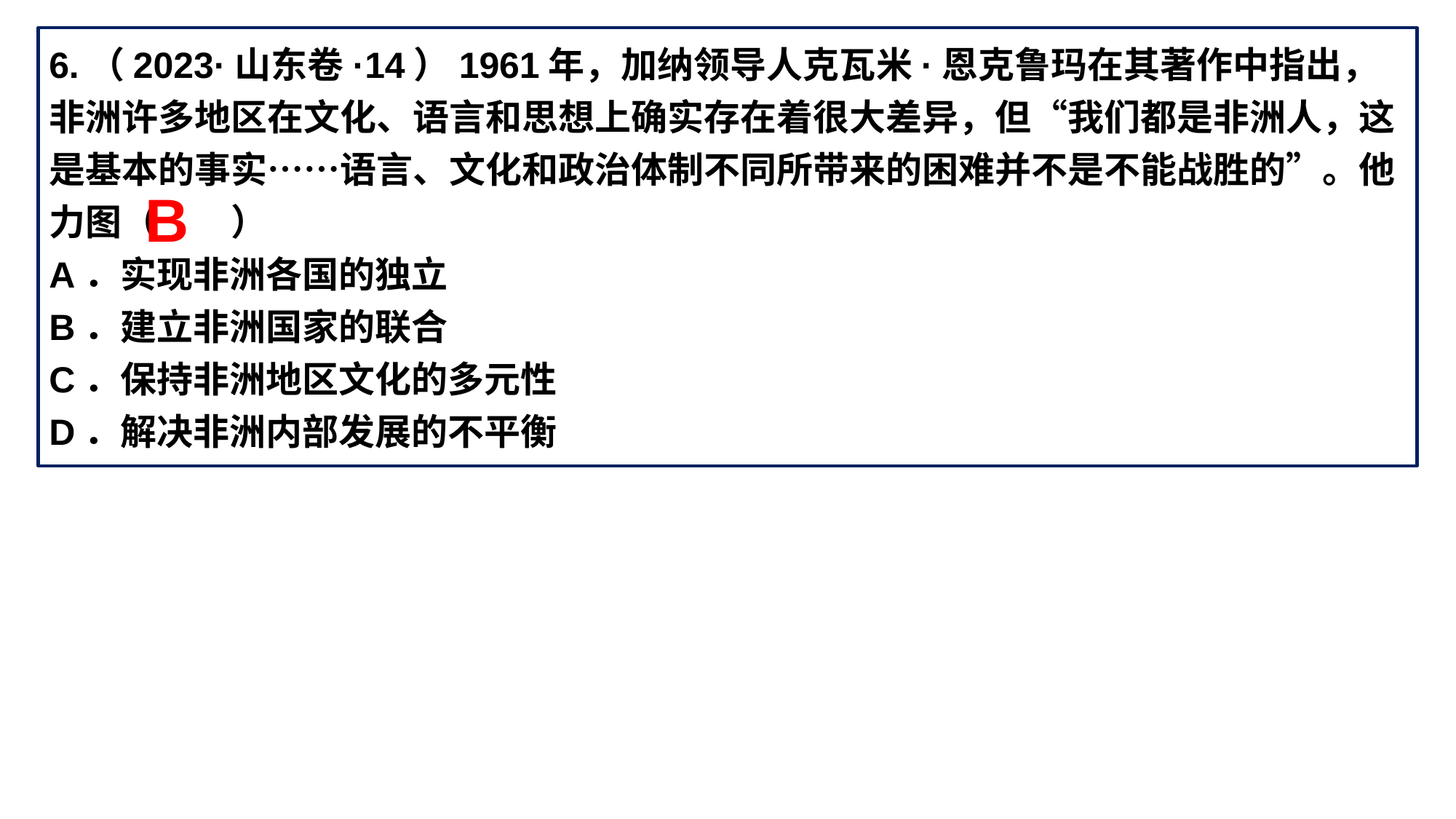

6.（2023·山东卷·14）1961年，加纳领导人克瓦米·恩克鲁玛在其著作中指出，非洲许多地区在文化、语言和思想上确实存在着很大差异，但“我们都是非洲人，这是基本的事实……语言、文化和政治体制不同所带来的困难并不是不能战胜的”。他力图（　　）
A．实现非洲各国的独立
B．建立非洲国家的联合
C．保持非洲地区文化的多元性
D．解决非洲内部发展的不平衡
B